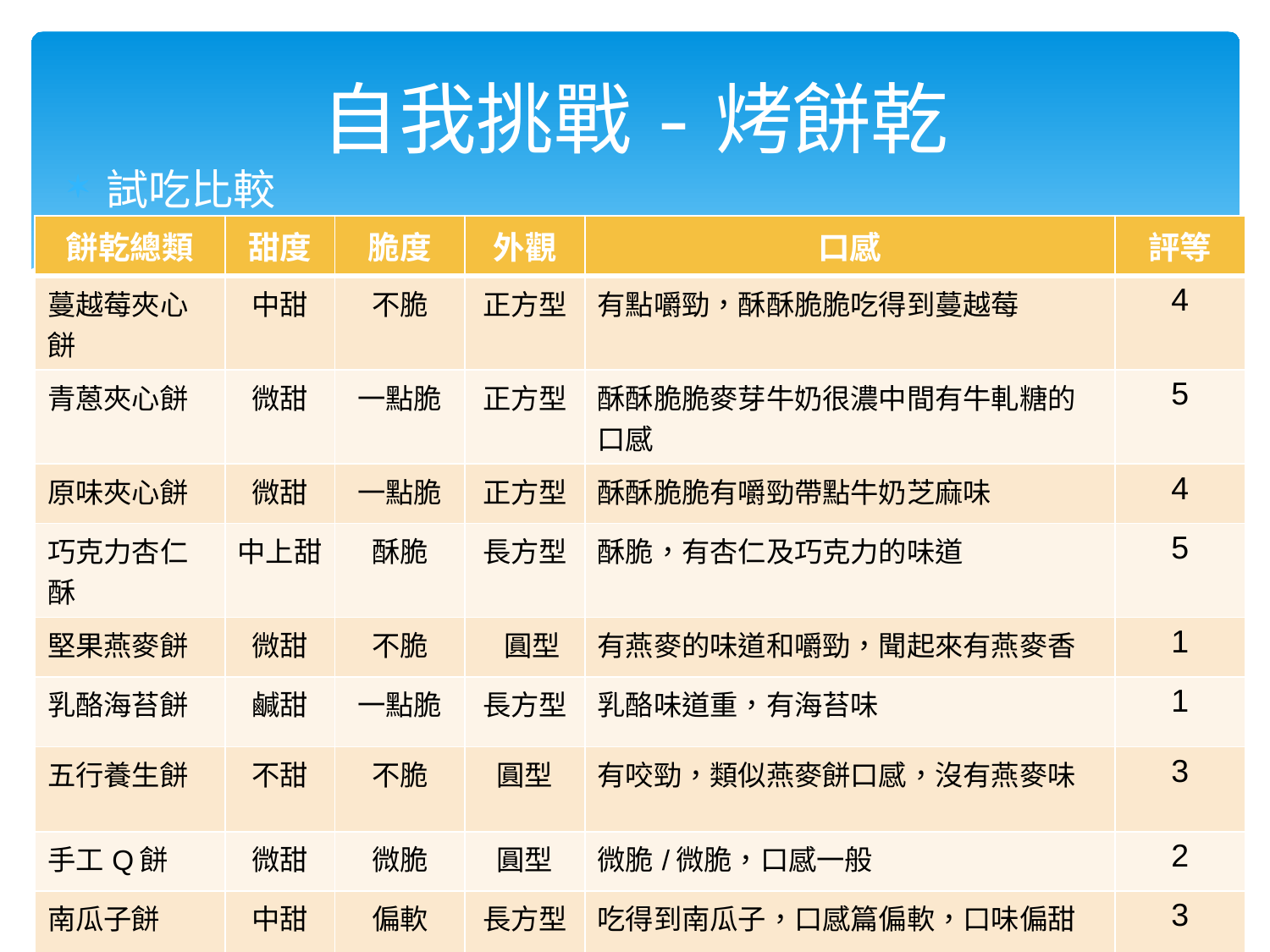

# 自我挑戰-烤餅乾
試吃比較
| 餅乾總類 | 甜度 | 脆度 | 外觀 | 口感 | 評等 |
| --- | --- | --- | --- | --- | --- |
| 蔓越莓夾心餅 | 中甜 | 不脆 | 正方型 | 有點嚼勁，酥酥脆脆吃得到蔓越莓 | 4 |
| 青蒽夾心餅 | 微甜 | 一點脆 | 正方型 | 酥酥脆脆麥芽牛奶很濃中間有牛軋糖的口感 | 5 |
| 原味夾心餅 | 微甜 | 一點脆 | 正方型 | 酥酥脆脆有嚼勁帶點牛奶芝麻味 | 4 |
| 巧克力杏仁酥 | 中上甜 | 酥脆 | 長方型 | 酥脆，有杏仁及巧克力的味道 | 5 |
| 堅果燕麥餅 | 微甜 | 不脆 | 圓型 | 有燕麥的味道和嚼勁，聞起來有燕麥香 | 1 |
| 乳酪海苔餅 | 鹹甜 | 一點脆 | 長方型 | 乳酪味道重，有海苔味 | 1 |
| 五行養生餅 | 不甜 | 不脆 | 圓型 | 有咬勁，類似燕麥餅口感，沒有燕麥味 | 3 |
| 手工Q餅 | 微甜 | 微脆 | 圓型 | 微脆/微脆，口感一般 | 2 |
| 南瓜子餅 | 中甜 | 偏軟 | 長方型 | 吃得到南瓜子，口感篇偏軟，口味偏甜 | 3 |